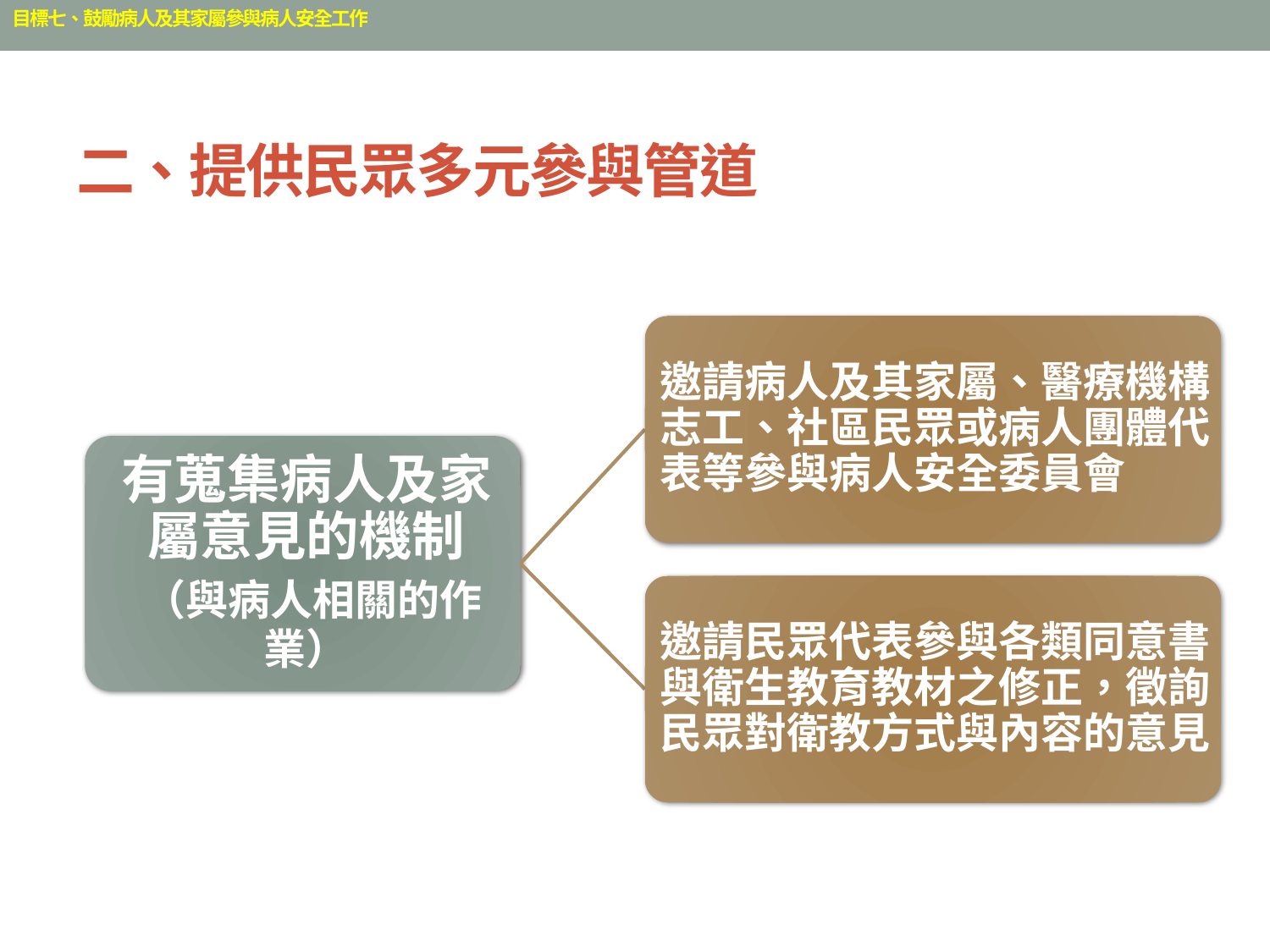

# 二、提供民眾多元參與管道
有蒐集病人及家屬意見的機制
 （與病人相關的作業）

邀請病人及其家屬、醫療機構志工、社區民眾或病人團體代表等參與病人安全委員會

邀請民眾代表參與各類同意書與衛生教育教材之修正，徵詢民眾對衛教方式與內容的意見